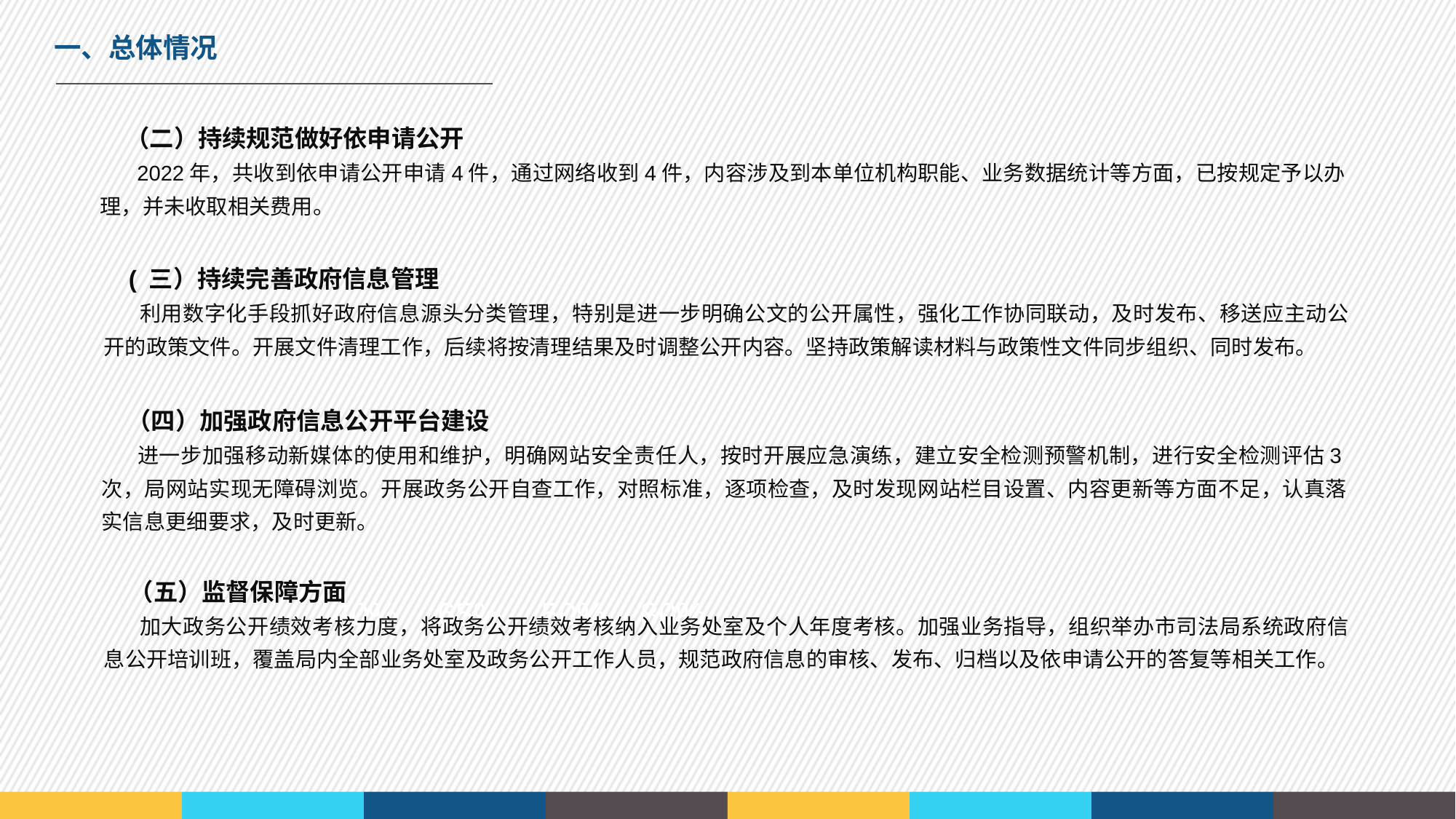

一、总体情况
    （二）持续规范做好依申请公开
      2022年，共收到依申请公开申请4件，通过网络收到4件，内容涉及到本单位机构职能、业务数据统计等方面，已按规定予以办理，并未收取相关费用。
    ( 三）持续完善政府信息管理
      利用数字化手段抓好政府信息源头分类管理，特别是进一步明确公文的公开属性，强化工作协同联动，及时发布、移送应主动公开的政策文件。开展文件清理工作，后续将按清理结果及时调整公开内容。坚持政策解读材料与政策性文件同步组织、同时发布。
    （四）加强政府信息公开平台建设
      进一步加强移动新媒体的使用和维护，明确网站安全责任人，按时开展应急演练，建立安全检测预警机制，进行安全检测评估3次，局网站实现无障碍浏览。开展政务公开自查工作，对照标准，逐项检查，及时发现网站栏目设置、内容更新等方面不足，认真落实信息更细要求，及时更新。
    （五）监督保障方面
      加大政务公开绩效考核力度，将政务公开绩效考核纳入业务处室及个人年度考核。加强业务指导，组织举办市司法局系统政府信息公开培训班，覆盖局内全部业务处室及政务公开工作人员，规范政府信息的审核、发布、归档以及依申请公开的答复等相关工作。
40%
65%
50%
80%